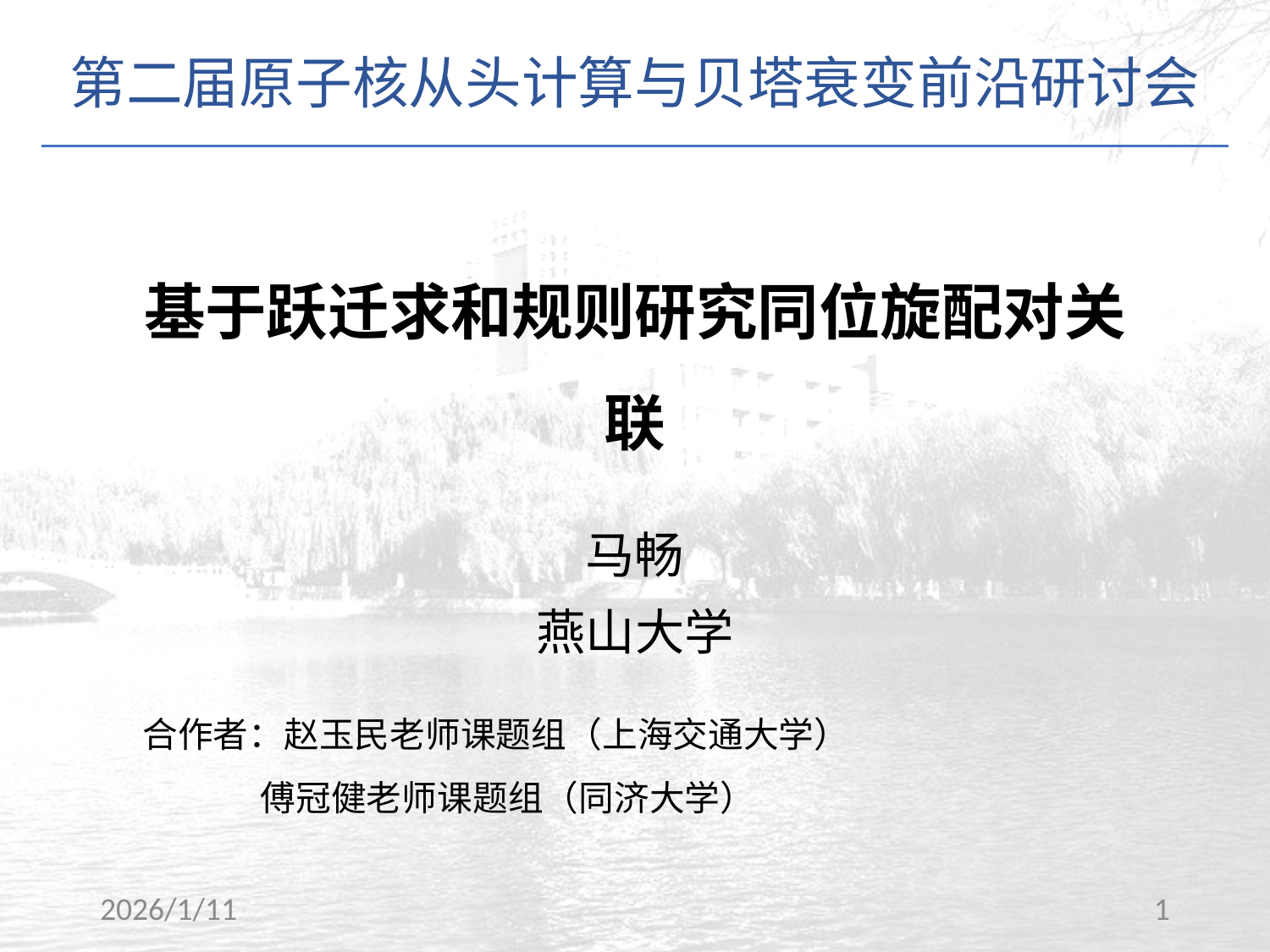

第二届原子核从头计算与贝塔衰变前沿研讨会
# 基于跃迁求和规则研究同位旋配对关联
马畅
燕山大学
合作者：赵玉民老师课题组（上海交通大学）
              傅冠健老师课题组（同济大学）
2026/1/11
1